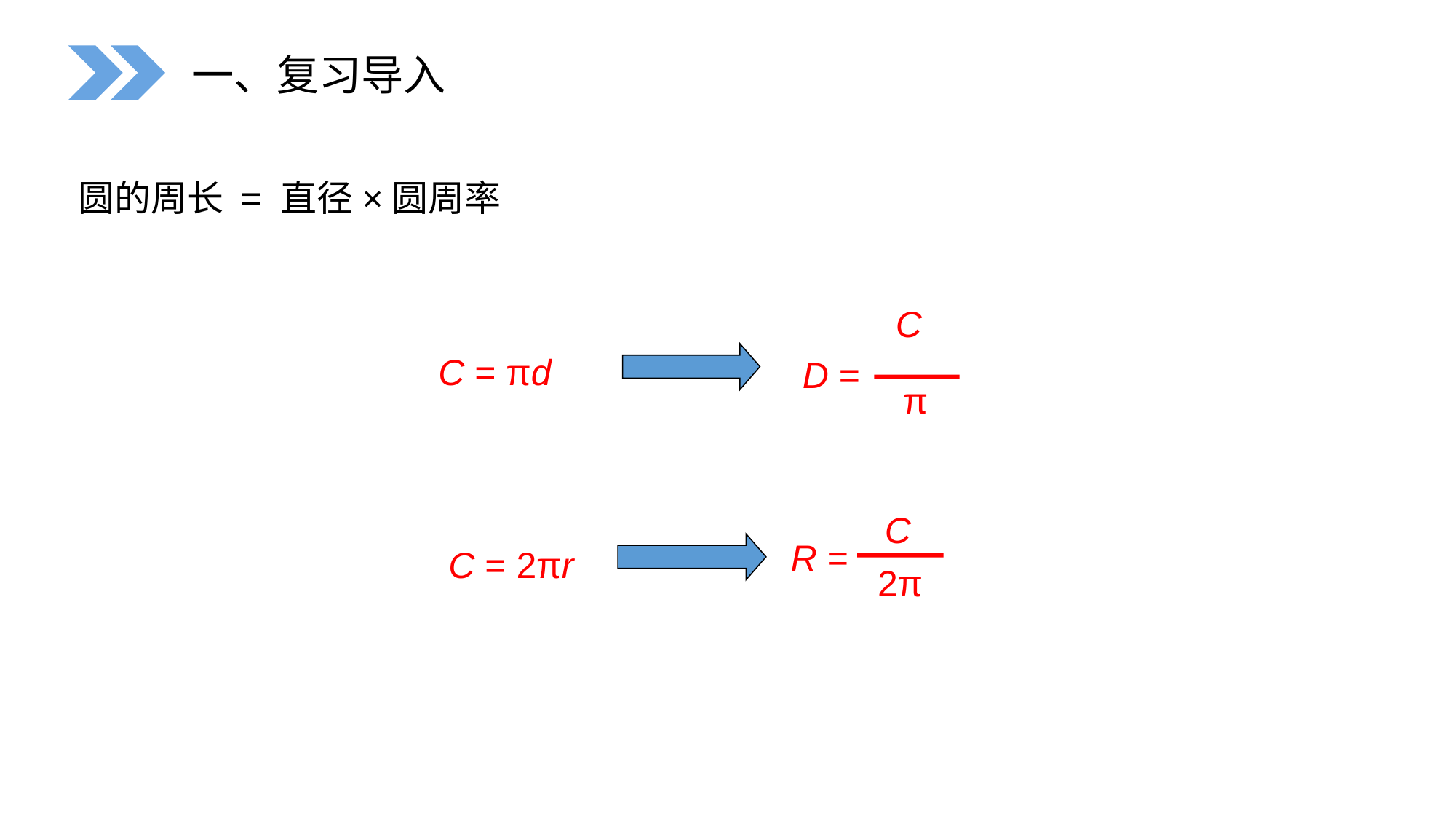

一、复习导入
圆的周长 = 直径×圆周率
C
D =
π

C = πd

C
R =

2π
C = 2πr